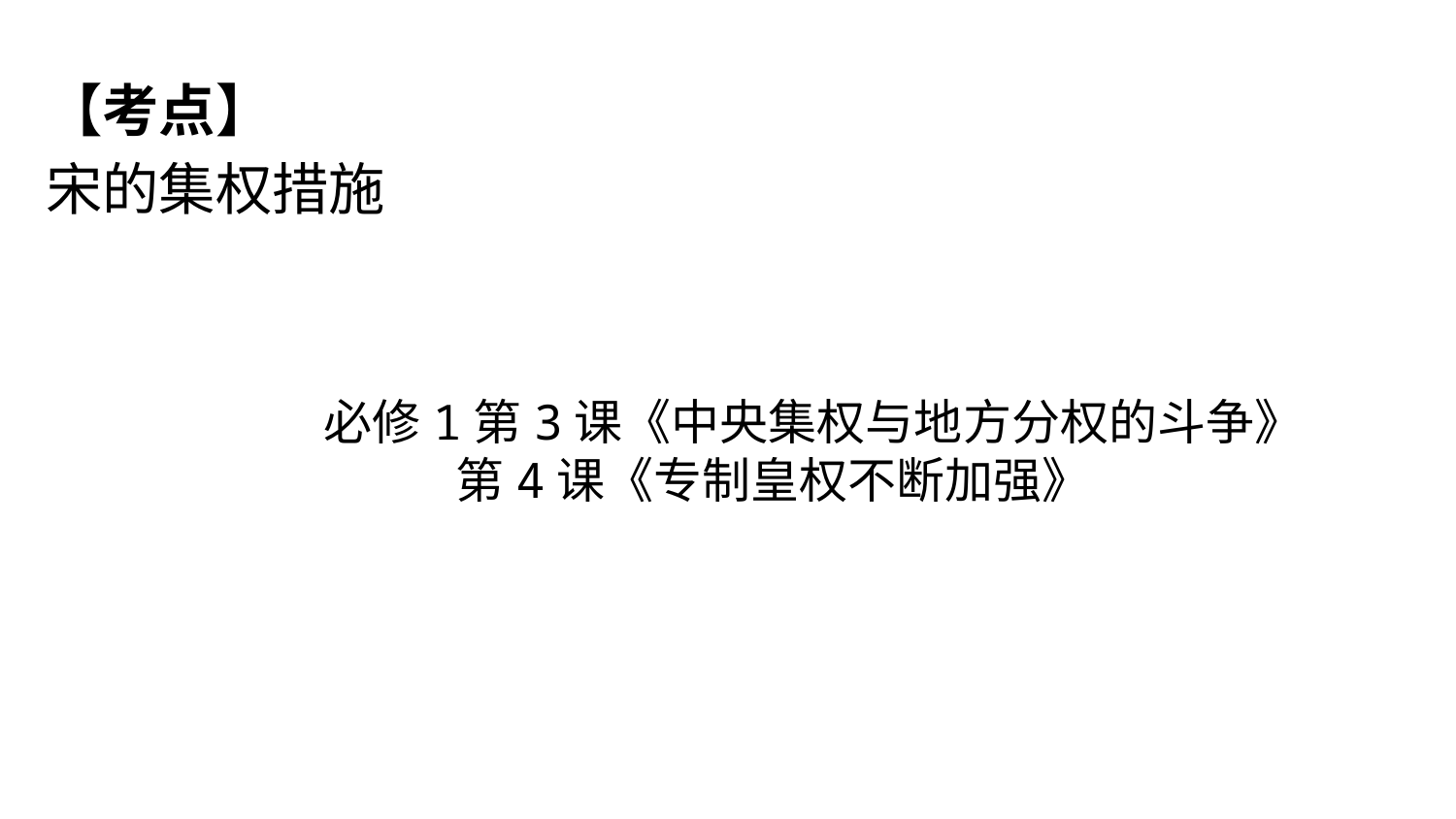

【考点】
宋的集权措施

必修1第3课《中央集权与地方分权的斗争》
           第4课《专制皇权不断加强》